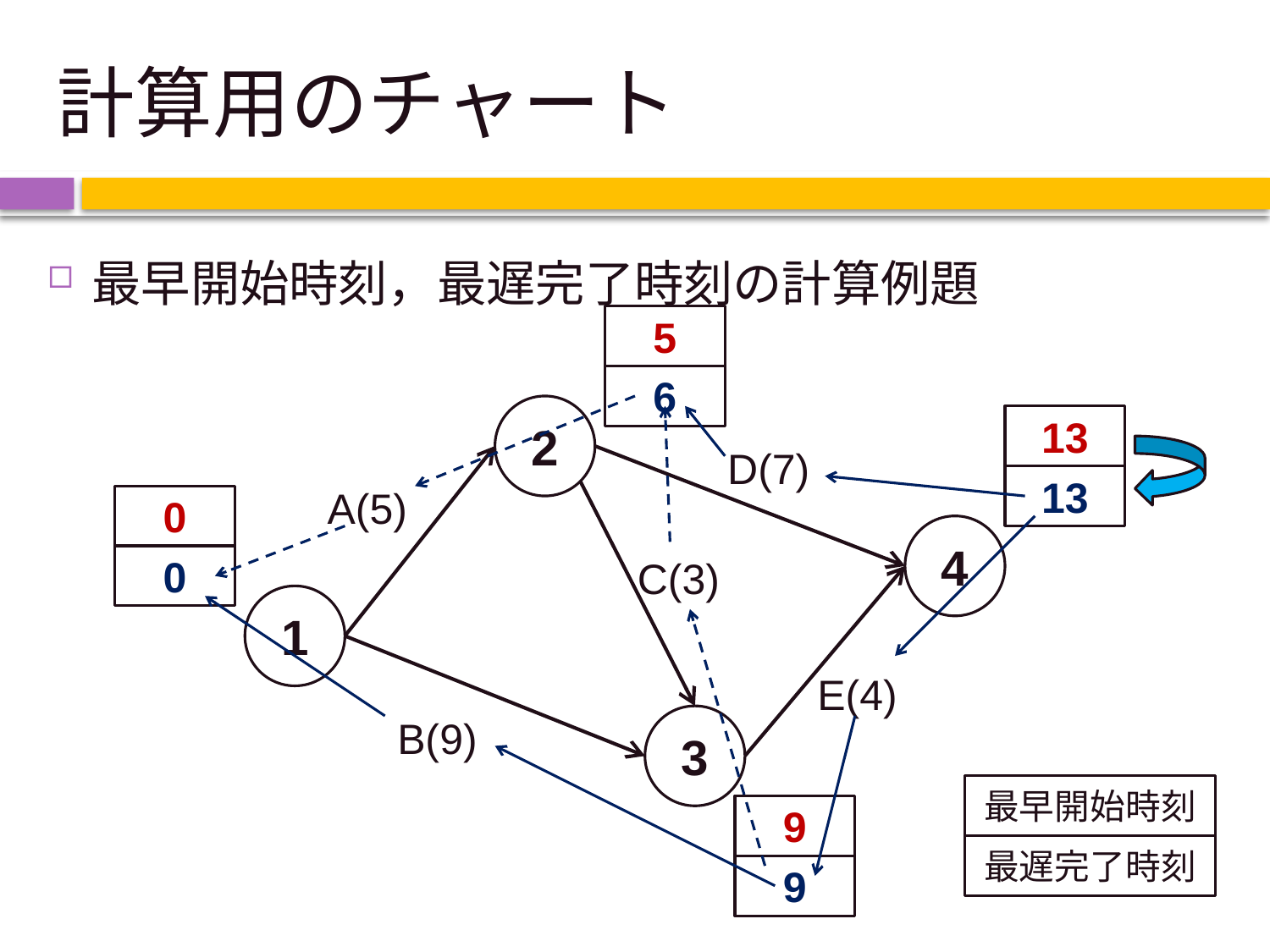

# 計算用のチャート
最早開始時刻，最遅完了時刻の計算例題
5
6
2
13
D(7)

13
A(5)
0
4
0
C(3)
1
E(4)
B(9)
3
最早開始時刻
9
最遅完了時刻
9